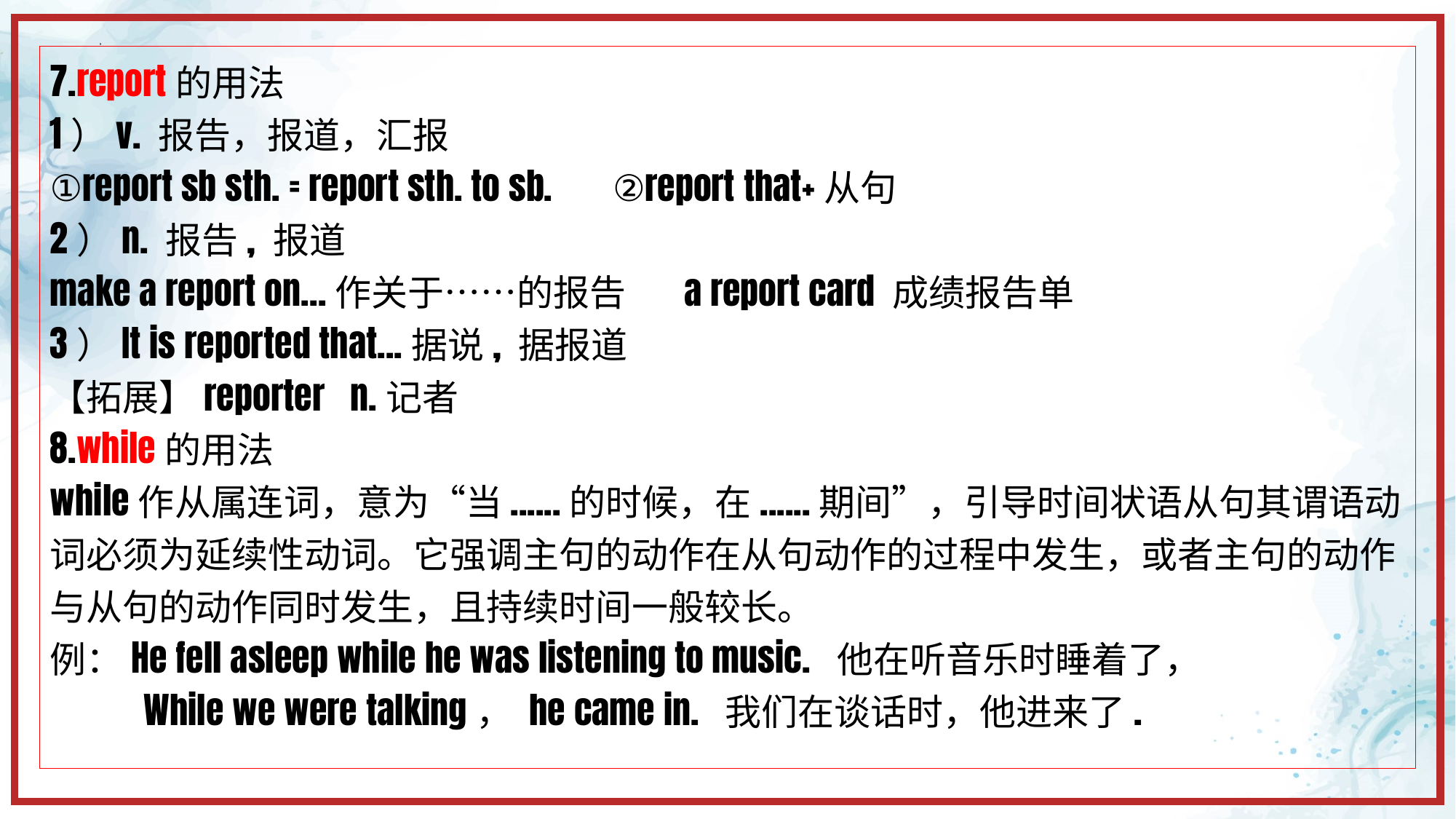

7.report的用法
1）v. 报告，报道，汇报
①report sb sth. = report sth. to sb.       ②report that+从句
2）n. 报告, 报道
make a report on…作关于……的报告      a report card 成绩报告单
3）It is reported that...据说, 据报道
【拓展】reporter   n.记者
8.while的用法
while作从属连词，意为“当......的时候，在......期间”，引导时间状语从句其谓语动词必须为延续性动词。它强调主句的动作在从句动作的过程中发生，或者主句的动作与从句的动作同时发生，且持续时间一般较长。
例：He fell asleep while he was listening to music.  他在听音乐时睡着了，
           While we were talking， he came in.  我们在谈话时，他进来了.